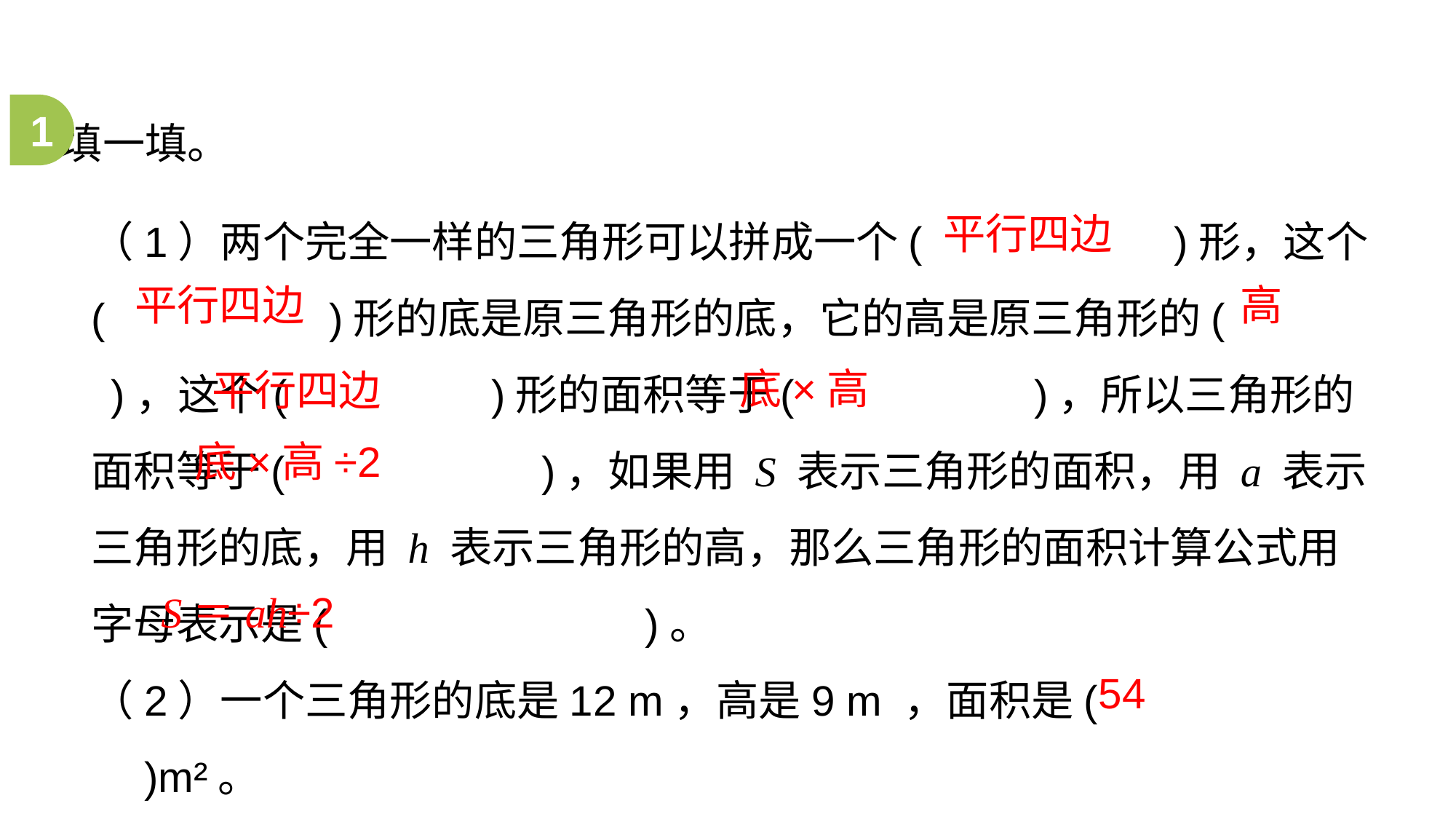

填一填。
1
（1）两个完全一样的三角形可以拼成一个(　    　　       )形，这个(    　  　　 )形的底是原三角形的底，它的高是原三角形的(      　 )，这个(　　      　)形的面积等于( 　　    　　)，所以三角形的面积等于(　   　    　　)，如果用 S 表示三角形的面积，用 a 表示三角形的底，用 h 表示三角形的高，那么三角形的面积计算公式用字母表示是(　　　         　　)。
（2）一个三角形的底是12 m，高是9 m ，面积是(    　 　)m²。
平行四边
平行四边
高
底×高
平行四边
底×高÷2
S＝ah÷2
54